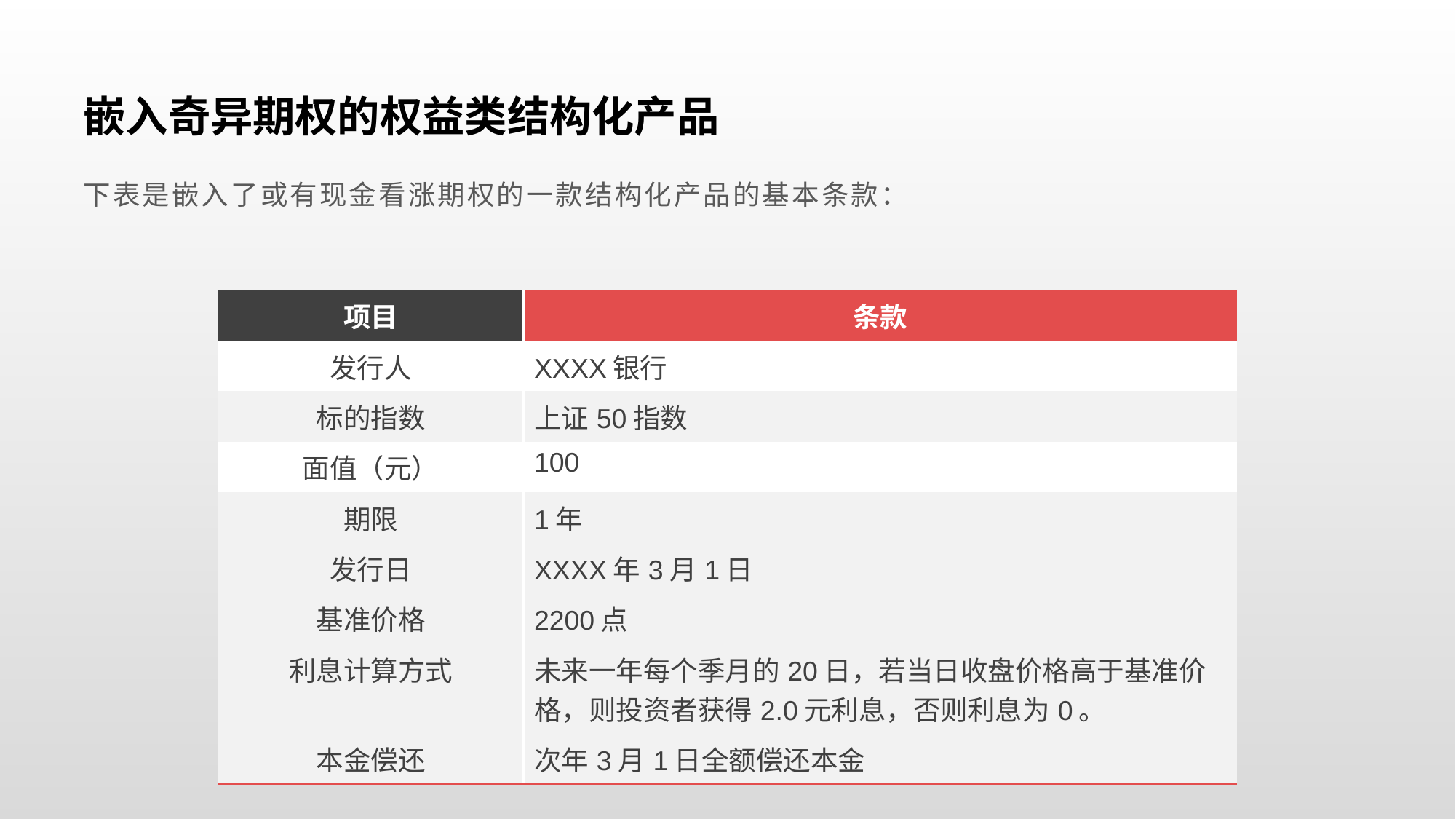

# 嵌入奇异期权的权益类结构化产品
下表是嵌入了或有现金看涨期权的一款结构化产品的基本条款：

| 项目 | 条款 |
| --- | --- |
| 发行人 | XXXX银行 |
| 标的指数 | 上证50指数 |
| 面值（元） | 100 |
| 期限 | 1年 |
| 发行日 | XXXX年3月1日 |
| 基准价格 | 2200点 |
| 利息计算方式 | 未来一年每个季月的20日，若当日收盘价格高于基准价格，则投资者获得2.0元利息，否则利息为0。 |
| 本金偿还 | 次年3月1日全额偿还本金 |